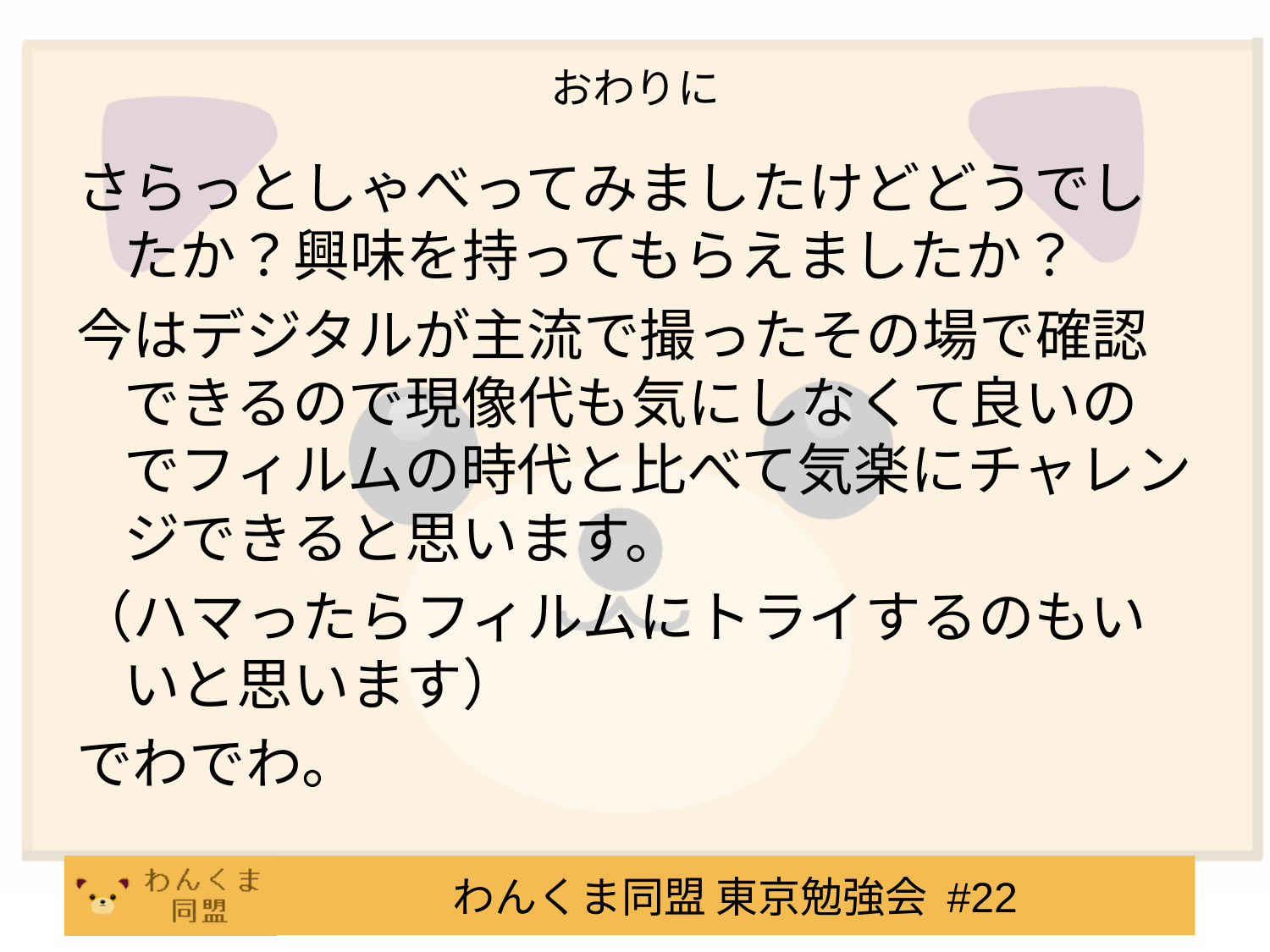

# おわりに
さらっとしゃべってみましたけどどうでしたか？興味を持ってもらえましたか？
今はデジタルが主流で撮ったその場で確認できるので現像代も気にしなくて良いのでフィルムの時代と比べて気楽にチャレンジできると思います。
（ハマったらフィルムにトライするのもいいと思います）
でわでわ。